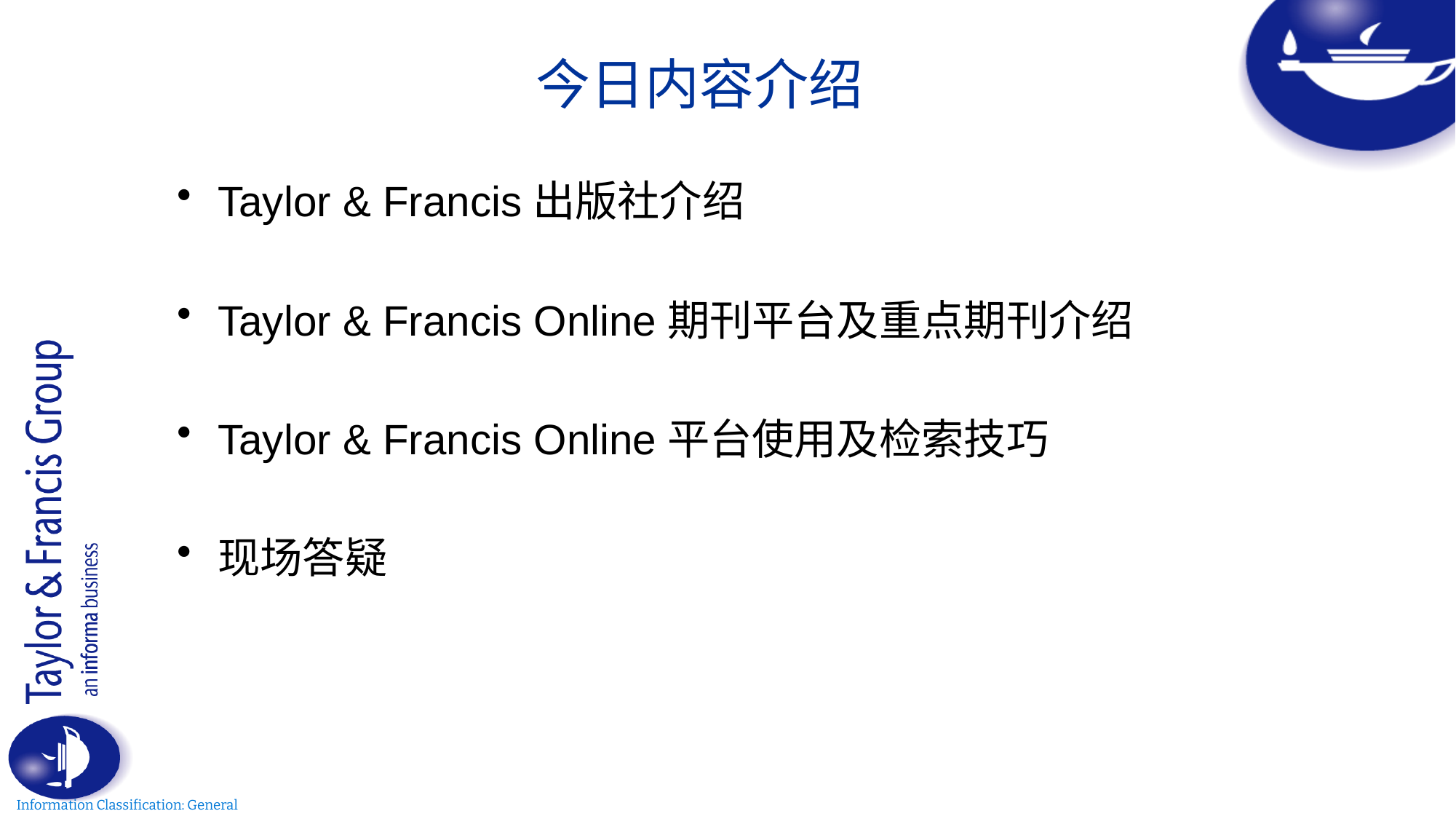

# 今日内容介绍
Taylor & Francis出版社介绍

Taylor & Francis Online期刊平台及重点期刊介绍

Taylor & Francis Online平台使用及检索技巧

现场答疑